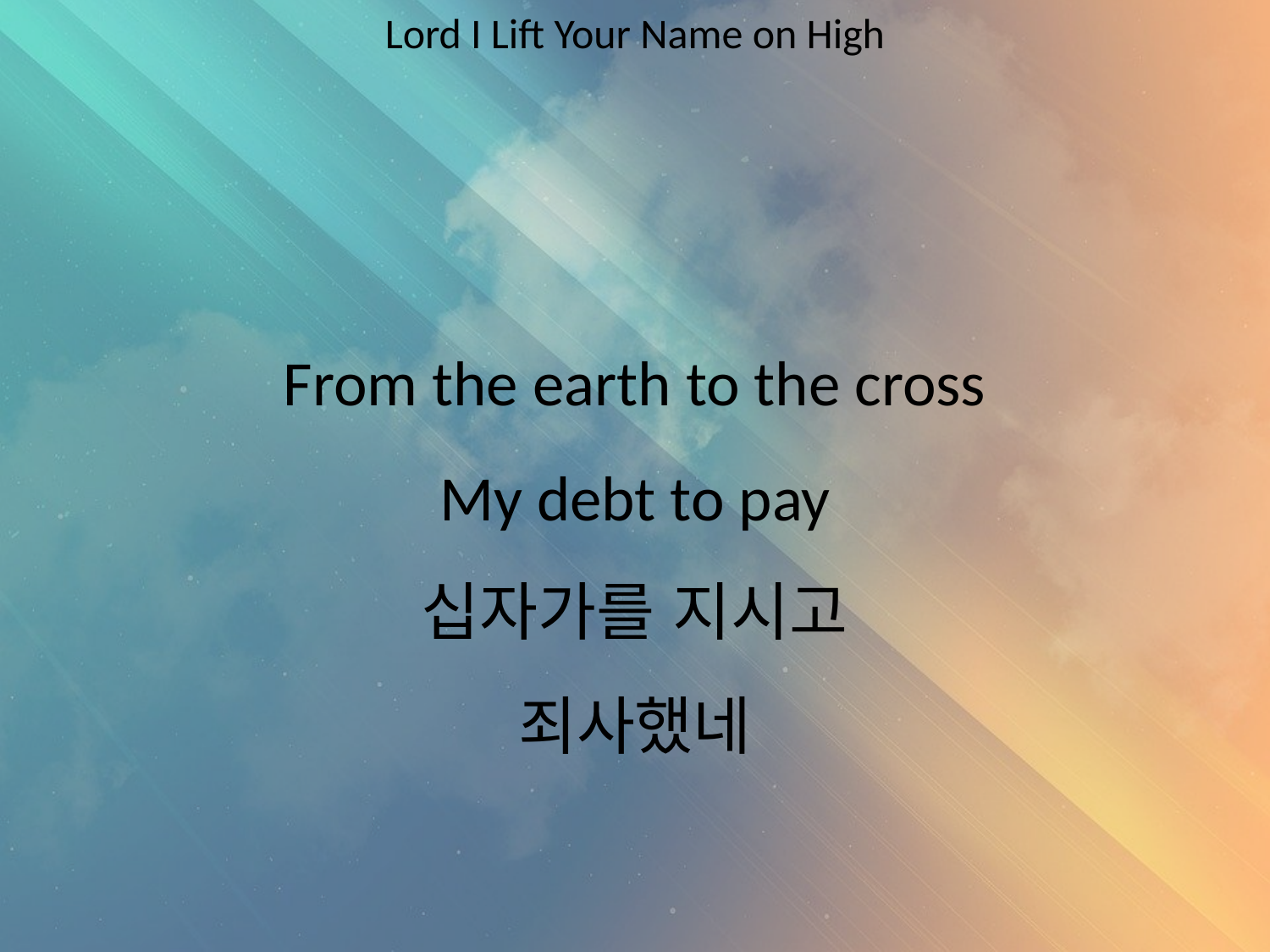

Lord I Lift Your Name on High
#
From the earth to the cross
My debt to pay
십자가를 지시고
죄사했네